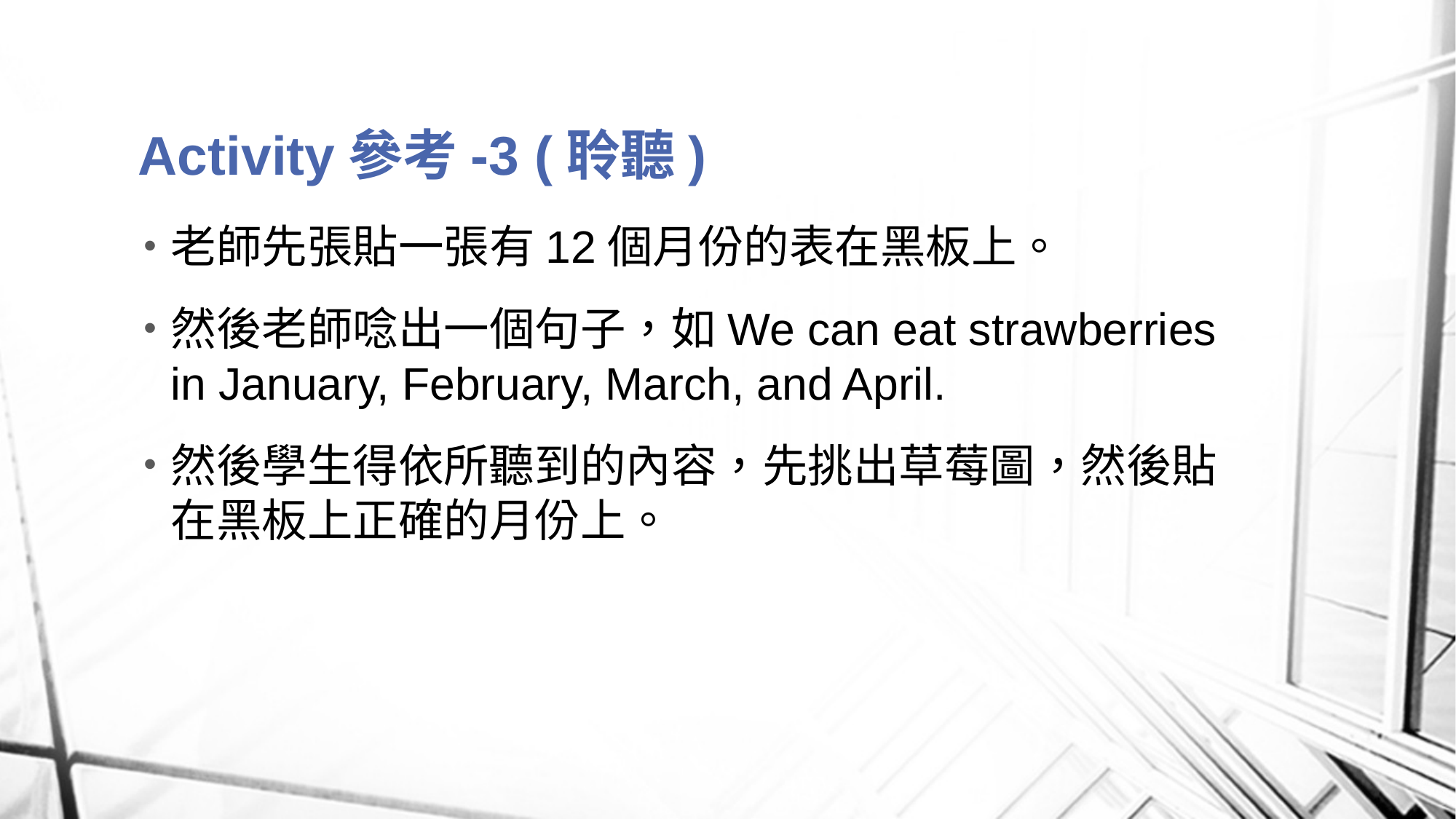

# Activity參考-3 (聆聽)
老師先張貼一張有12個月份的表在黑板上。
然後老師唸出一個句子，如We can eat strawberries in January, February, March, and April.
然後學生得依所聽到的內容，先挑出草莓圖，然後貼在黑板上正確的月份上。